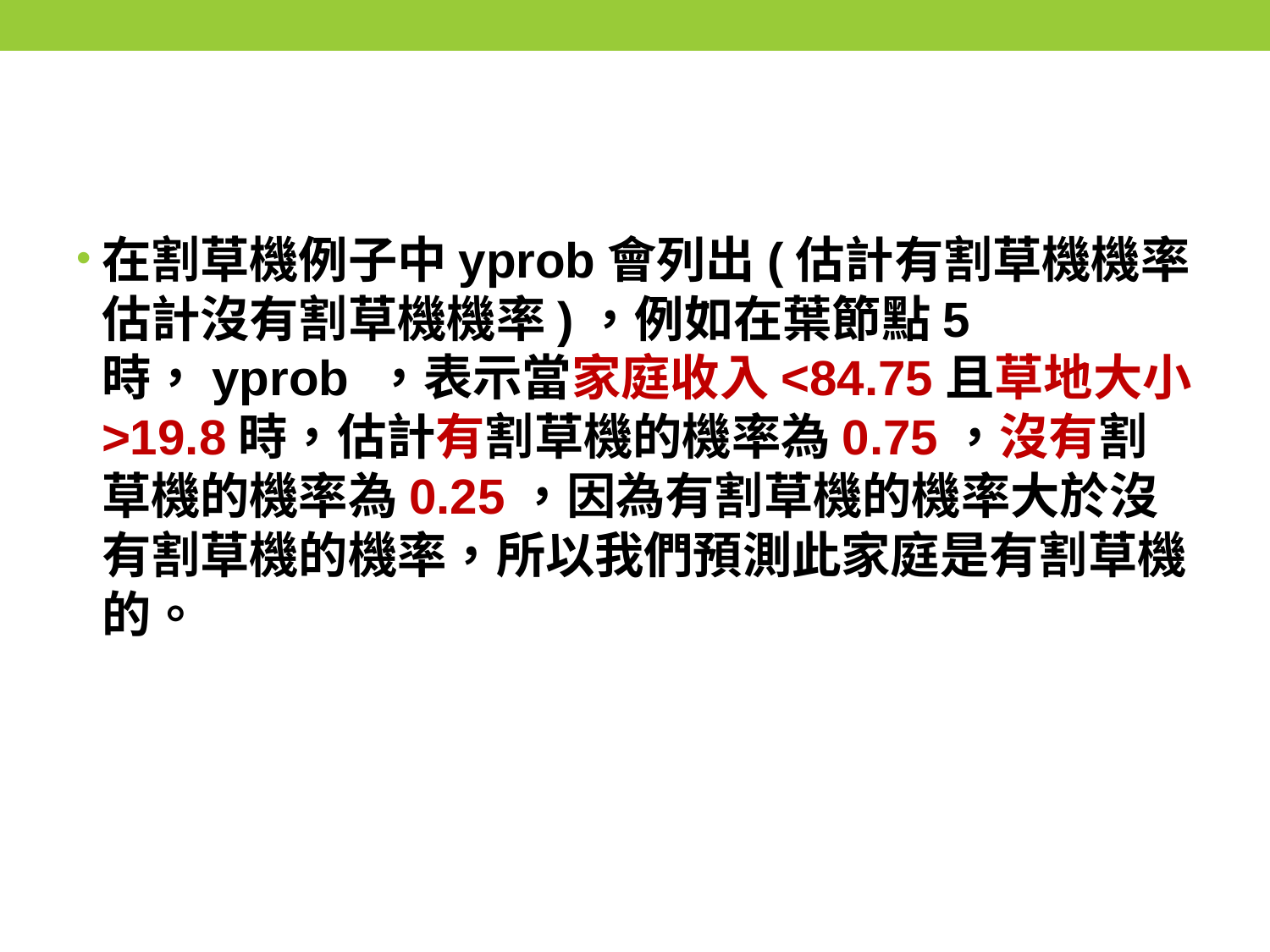

#
在割草機例子中yprob會列出(估計有割草機機率 估計沒有割草機機率)，例如在葉節點5時，yprob ，表示當家庭收入<84.75且草地大小>19.8時，估計有割草機的機率為0.75，沒有割草機的機率為0.25，因為有割草機的機率大於沒有割草機的機率，所以我們預測此家庭是有割草機的。